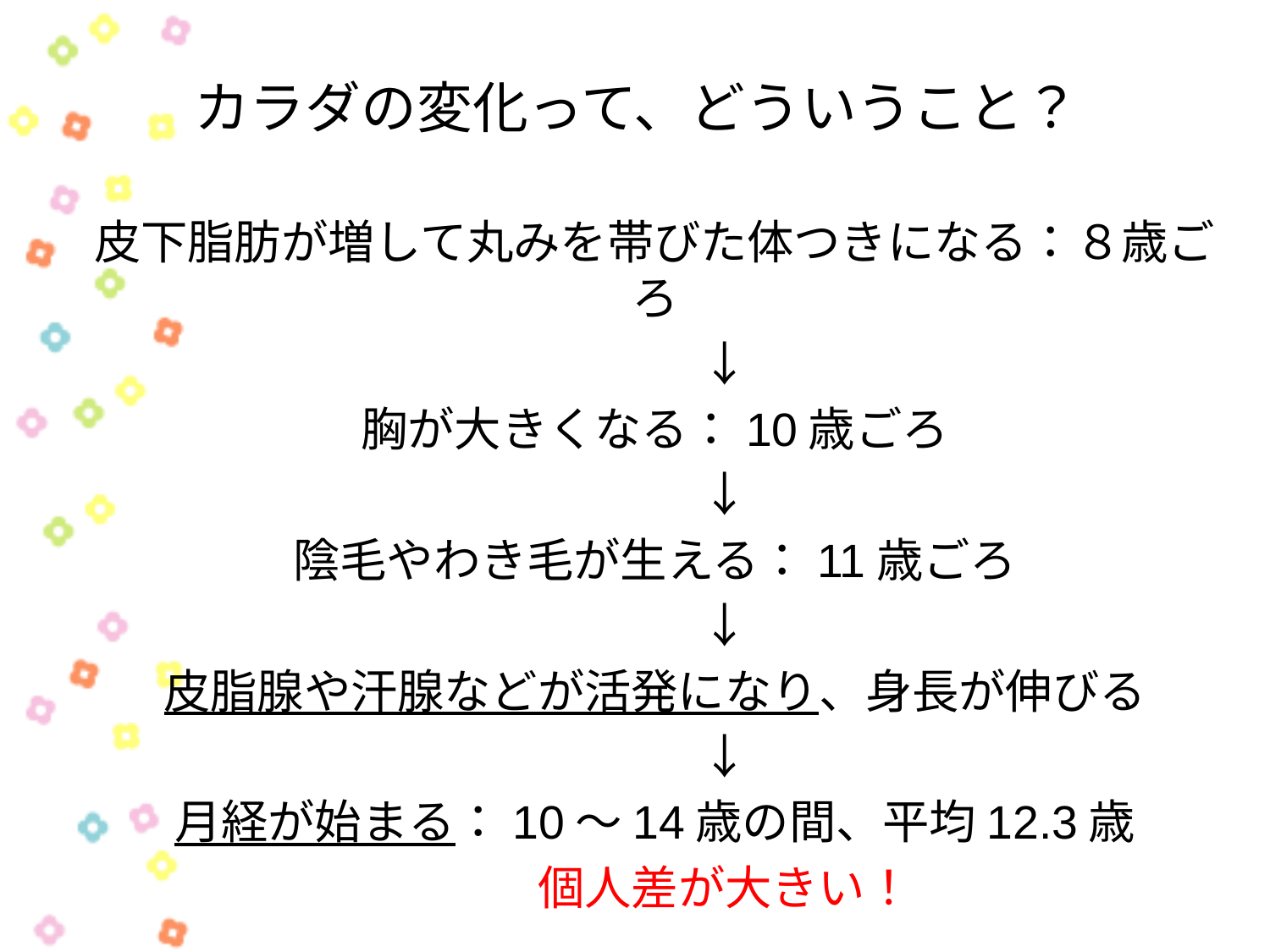

# カラダの変化って、どういうこと？
皮下脂肪が増して丸みを帯びた体つきになる：８歳ごろ
　　　↓
胸が大きくなる：10歳ごろ
　　　↓
陰毛やわき毛が生える：11歳ごろ
　　　↓
皮脂腺や汗腺などが活発になり、身長が伸びる
　　　↓
月経が始まる：10～14歳の間、平均12.3歳
　　　個人差が大きい！